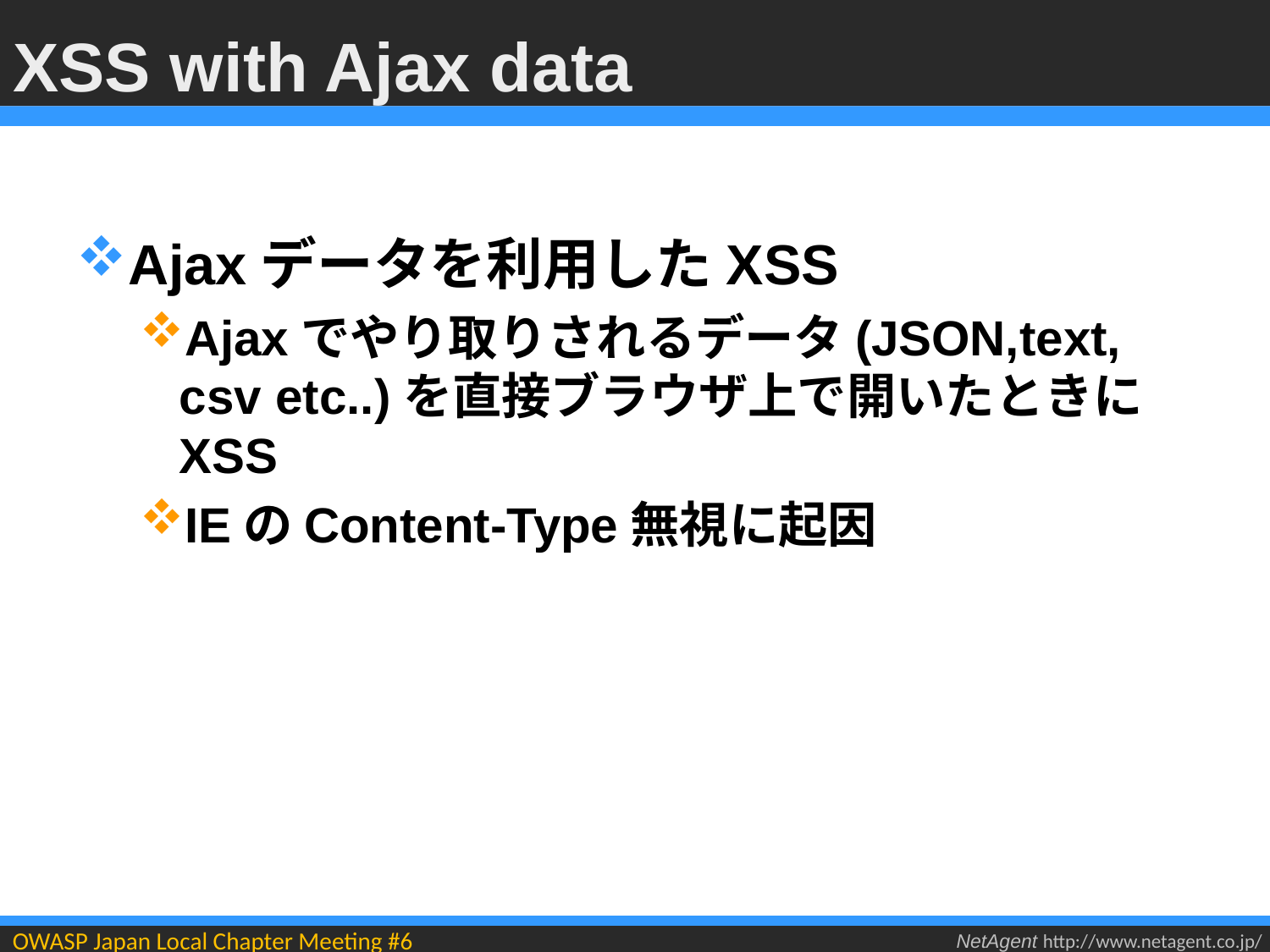

# XSS with Ajax data
Ajaxデータを利用したXSS
Ajaxでやり取りされるデータ(JSON,text, csv etc..)を直接ブラウザ上で開いたときにXSS
IEのContent-Type無視に起因